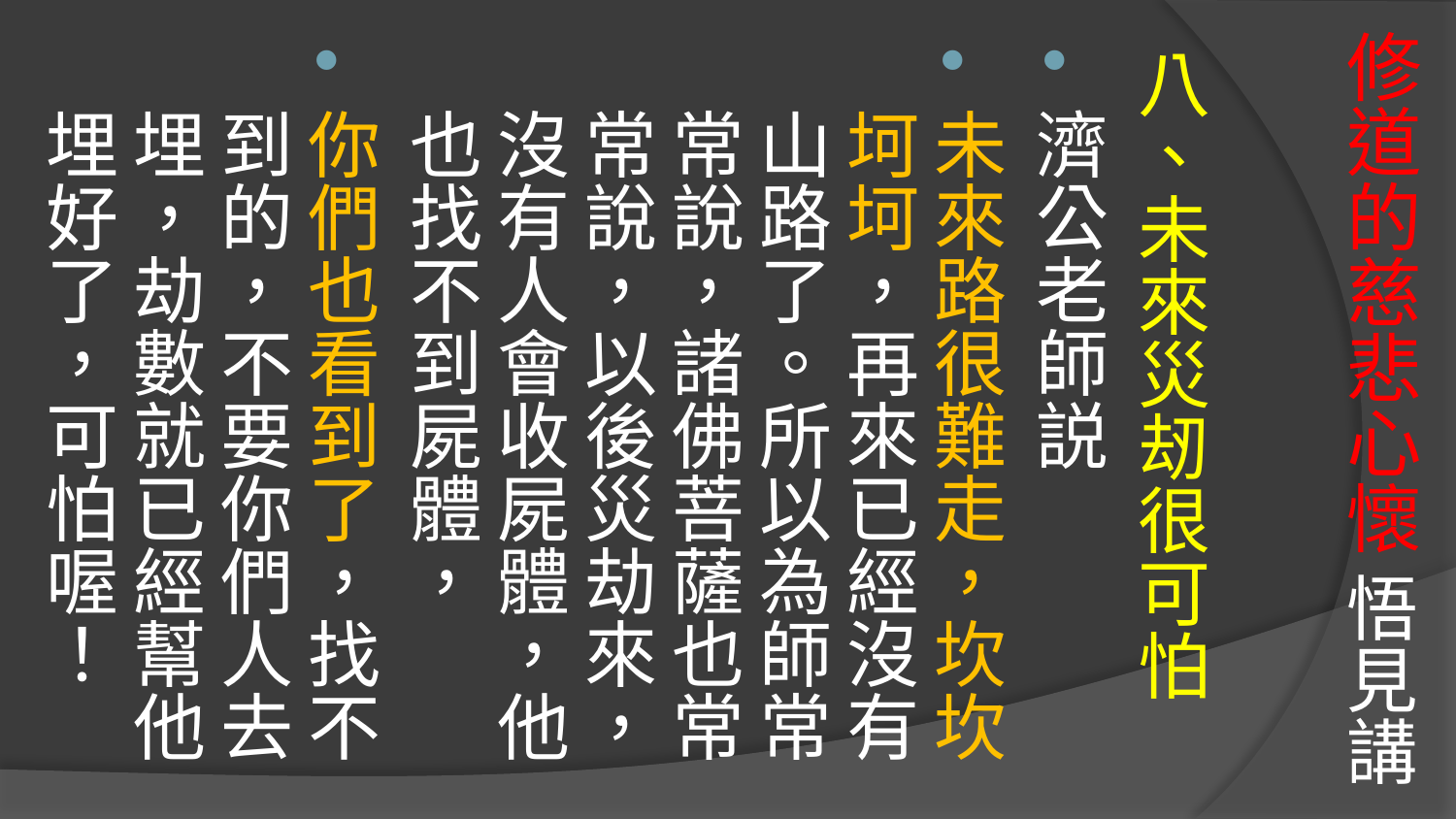

# 修道的慈悲心懷 悟見講
八、未來災刼很可怕
濟公老師説
未來路很難走，坎坎坷坷，再來已經沒有山路了。所以為師常常說，諸佛菩薩也常常說，以後災劫來，沒有人會收屍體，他也找不到屍體，
你們也看到了，找不到的，不要你們人去埋，劫數就已經幫他埋好了，可怕喔！